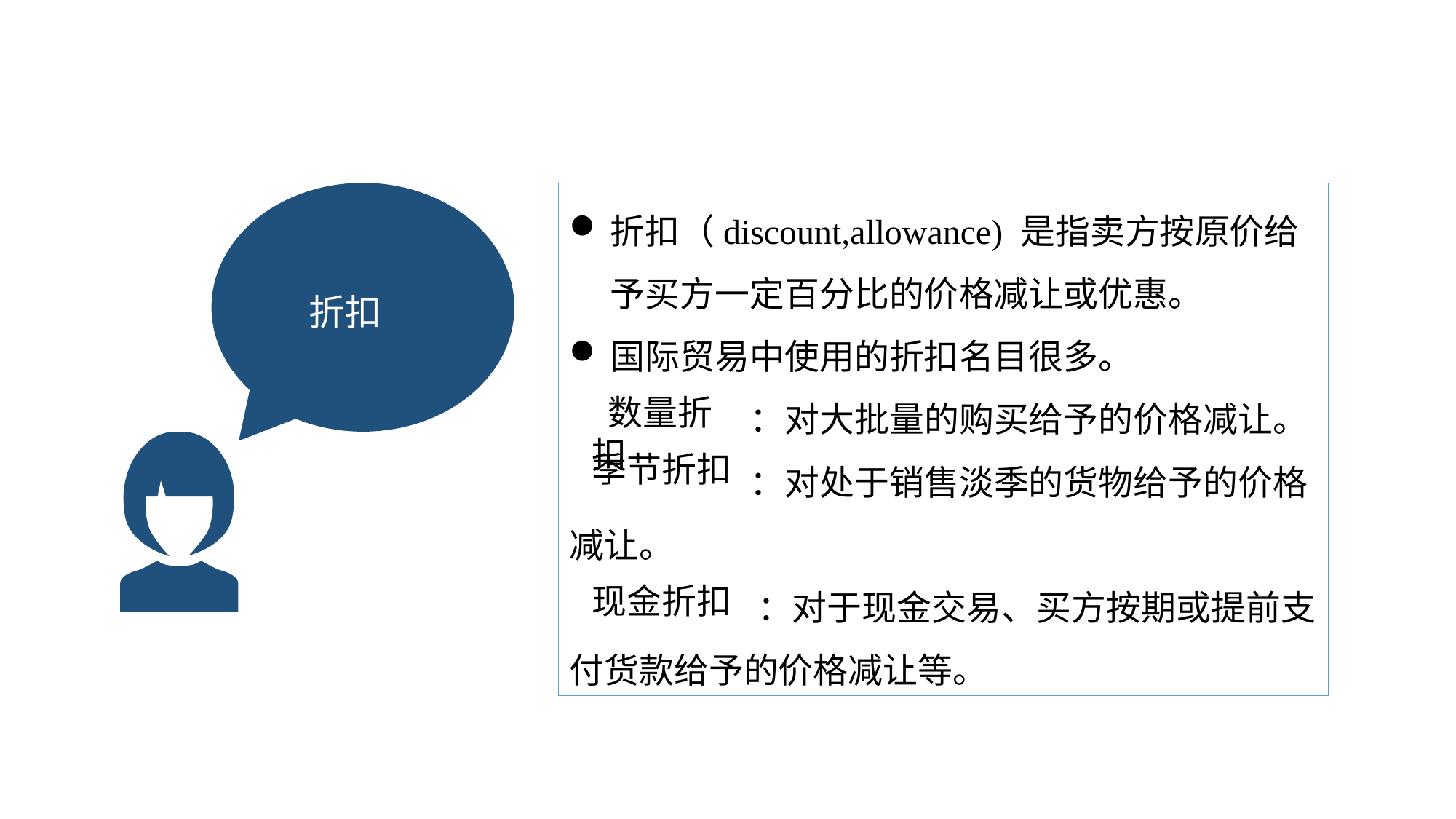

折扣（discount,allowance) 是指卖方按原价给予买方一定百分比的价格减让或优惠。
国际贸易中使用的折扣名目很多。
                      ：对大批量的购买给予的价格减让。
                      ：对处于销售淡季的货物给予的价格减让。
                       ：对于现金交易、买方按期或提前支付货款给予的价格减让等。
折扣
 数量折扣

季节折扣
现金折扣